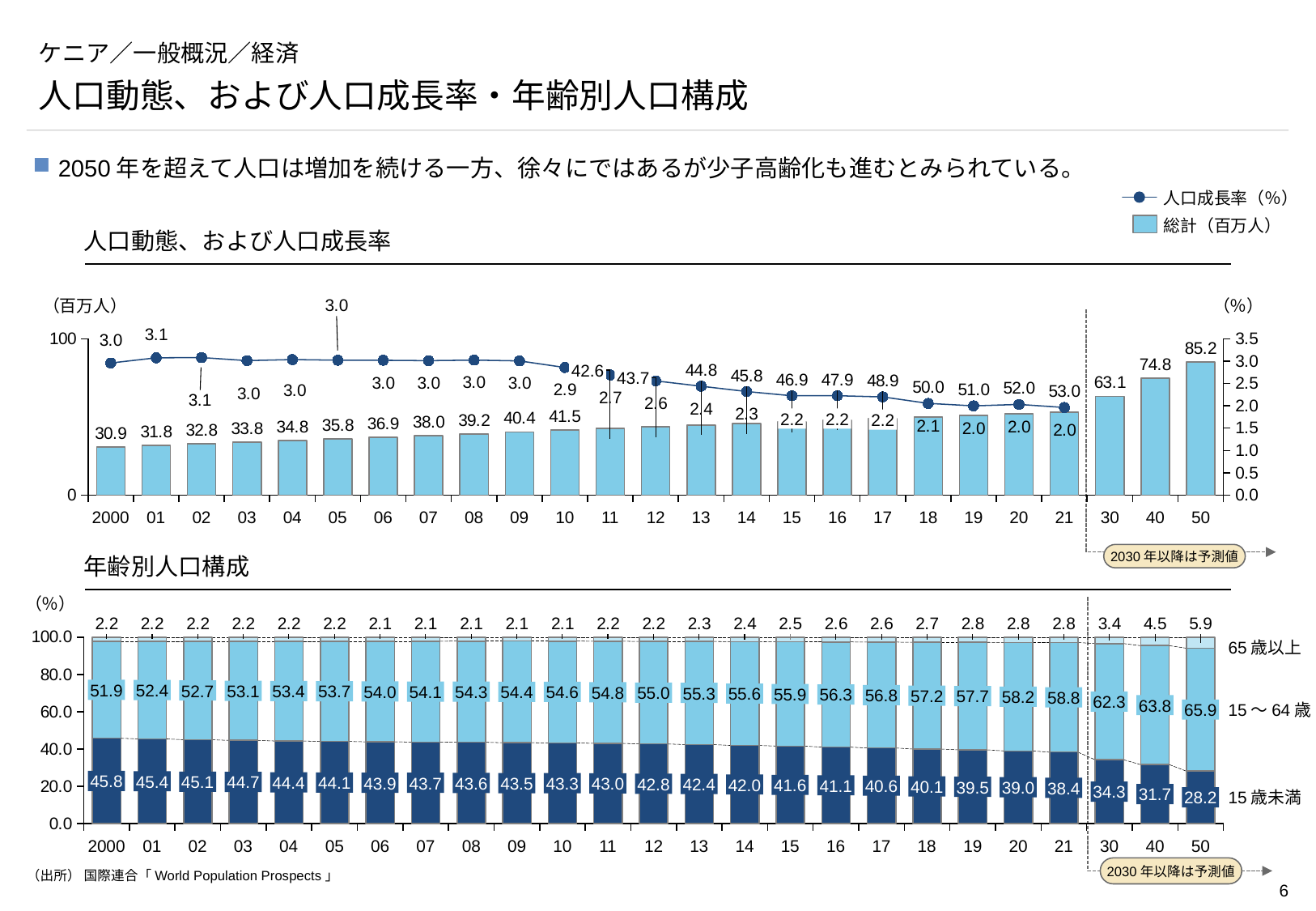

# ケニア／一般概況／経済
人口動態、および人口成長率・年齢別人口構成
2050年を超えて人口は増加を続ける一方、徐々にではあるが少子高齢化も進むとみられている。
人口成長率（％）

総計（百万人）

人口動態、および人口成長率

### Chart

| Category |  |  |
|---|---|---|
（百万人）
（％）

2030年以降は予測値
42.6
43.7
2.2
2.2
2.2
2000
01
02
03
04
05
06
07
08
09
10
11
12
13
14
15
16
17
18
19
20
21
30
40
50
年齢別人口構成
（％）

2030年以降は予測値

### Chart

| Category |  |  |  |
|---|---|---|---|
65歳以上
51.9
52.4
52.7
53.1
53.4
53.7
54.0
54.1
54.3
54.4
54.6
54.8
55.0
55.3
55.6
55.9
56.3
56.8
57.2
57.7
58.2
58.8
62.3
63.8
65.9
15～64歳
45.8
45.4
45.1
44.7
44.4
44.1
43.9
43.7
43.6
43.5
43.3
43.0
42.8
42.4
42.0
41.6
41.1
40.6
40.1
39.5
39.0
38.4
34.3
31.7
28.2
15歳未満
2000
01
02
03
04
05
06
07
08
09
10
11
12
13
14
15
16
17
18
19
20
21
30
40
50
（出所） 国際連合「World Population Prospects」